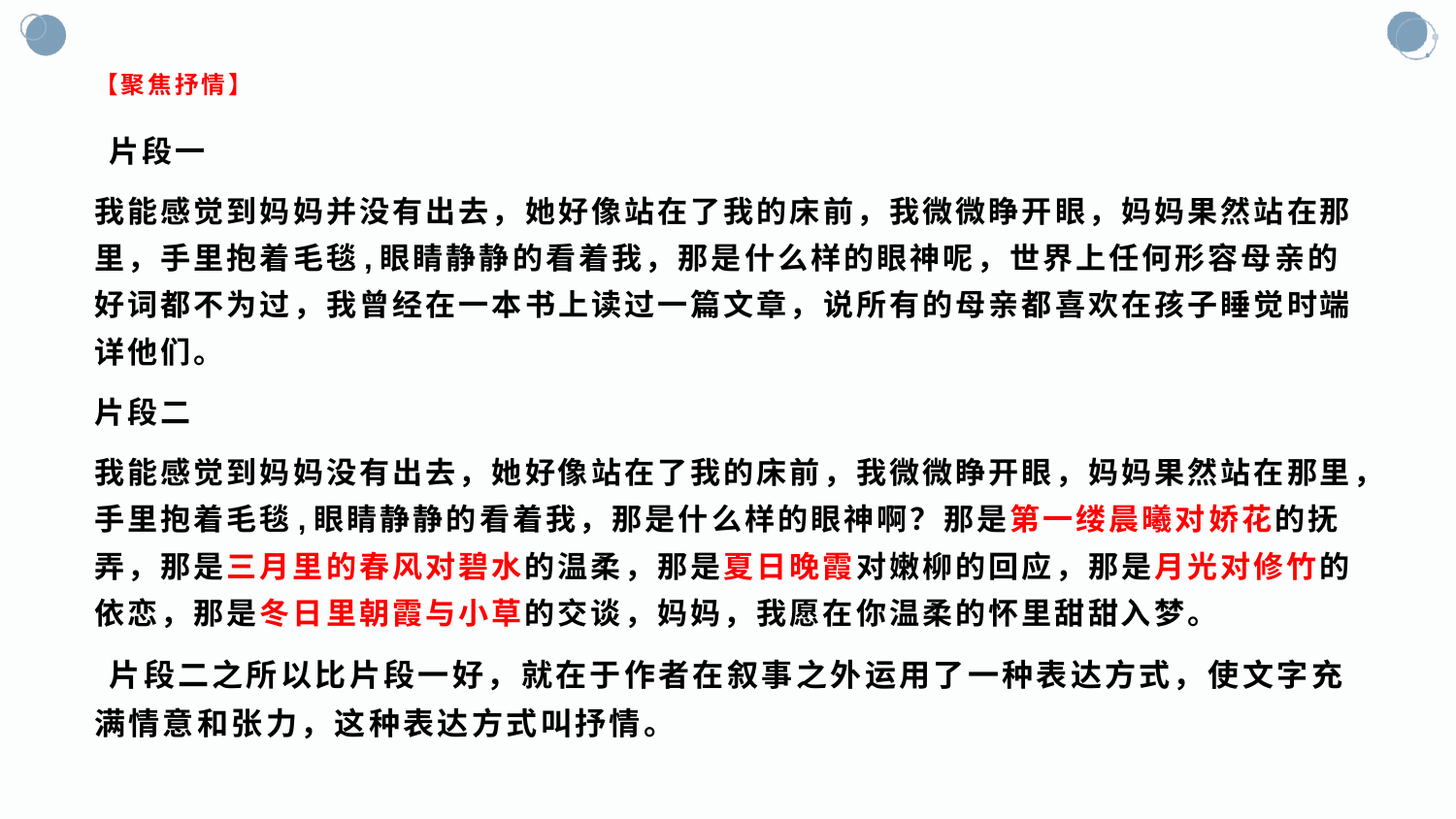

# 【聚焦抒情】
 片段一
我能感觉到妈妈并没有出去，她好像站在了我的床前，我微微睁开眼，妈妈果然站在那里，手里抱着毛毯,眼睛静静的看着我，那是什么样的眼神呢，世界上任何形容母亲的好词都不为过，我曾经在一本书上读过一篇文章，说所有的母亲都喜欢在孩子睡觉时端详他们。
片段二
我能感觉到妈妈没有出去，她好像站在了我的床前，我微微睁开眼，妈妈果然站在那里，手里抱着毛毯,眼睛静静的看着我，那是什么样的眼神啊？那是第一缕晨曦对娇花的抚弄，那是三月里的春风对碧水的温柔，那是夏日晚霞对嫩柳的回应，那是月光对修竹的依恋，那是冬日里朝霞与小草的交谈，妈妈，我愿在你温柔的怀里甜甜入梦。
 片段二之所以比片段一好，就在于作者在叙事之外运用了一种表达方式，使文字充满情意和张力，这种表达方式叫抒情。